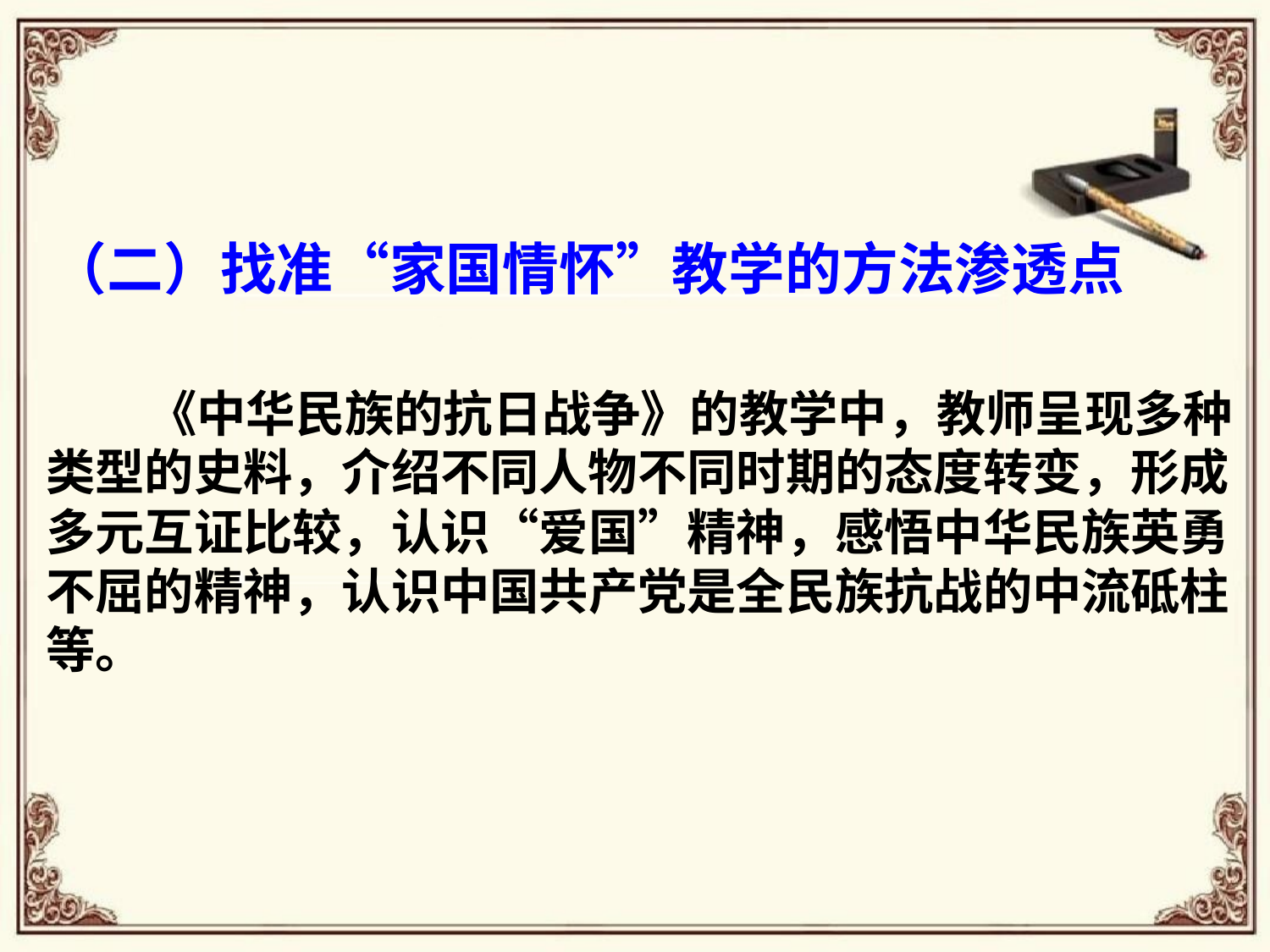

（二）找准“家国情怀”教学的方法渗透点
        《中华民族的抗日战争》的教学中，教师呈现多种类型的史料，介绍不同人物不同时期的态度转变，形成多元互证比较，认识“爱国”精神，感悟中华民族英勇不屈的精神，认识中国共产党是全民族抗战的中流砥柱等。